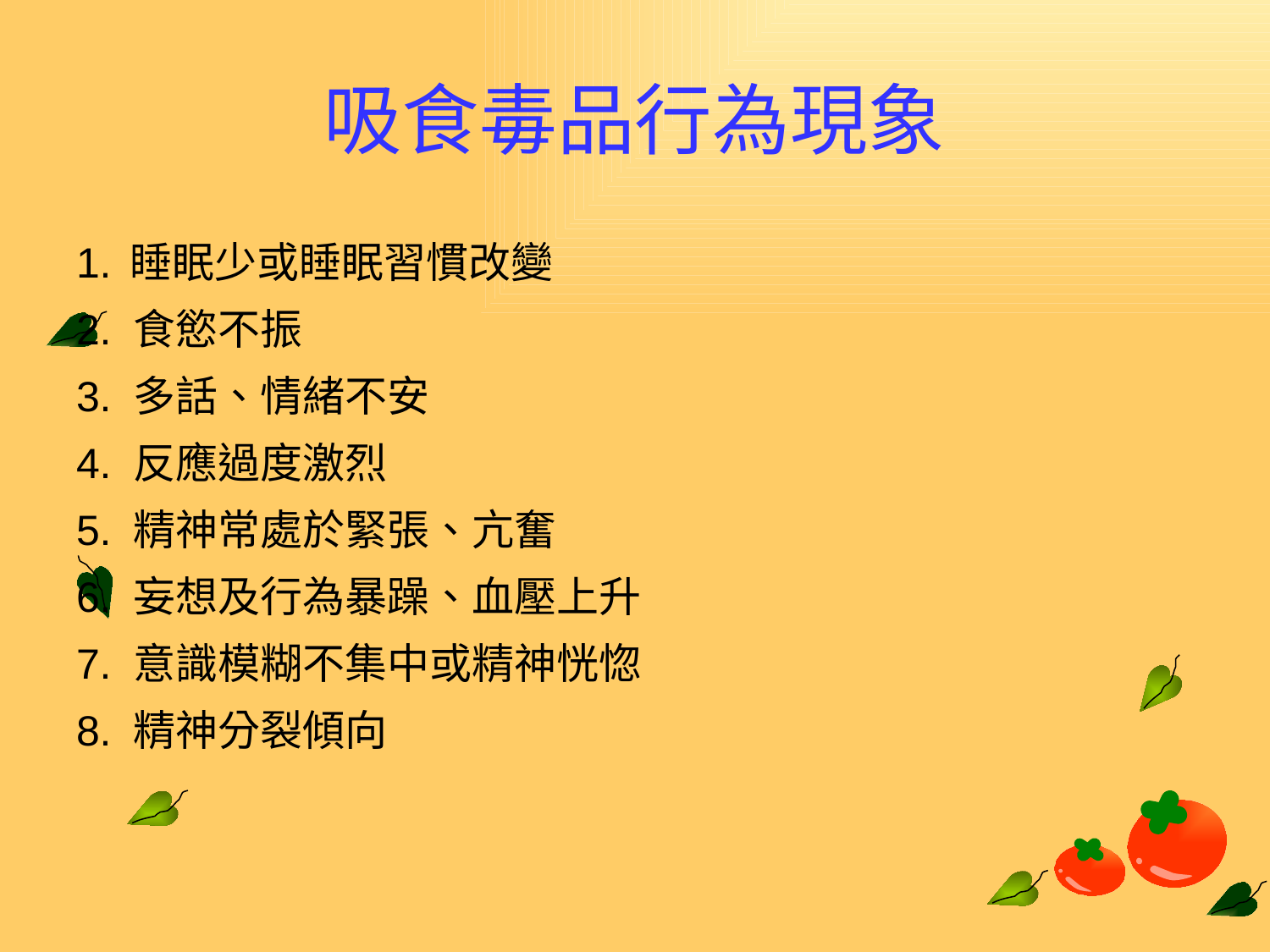

# 吸食毒品行為現象
1. 睡眠少或睡眠習慣改變
2. 食慾不振
3. 多話、情緒不安
4. 反應過度激烈
5. 精神常處於緊張、亢奮
6. 妄想及行為暴躁、血壓上升
7. 意識模糊不集中或精神恍惚
8. 精神分裂傾向